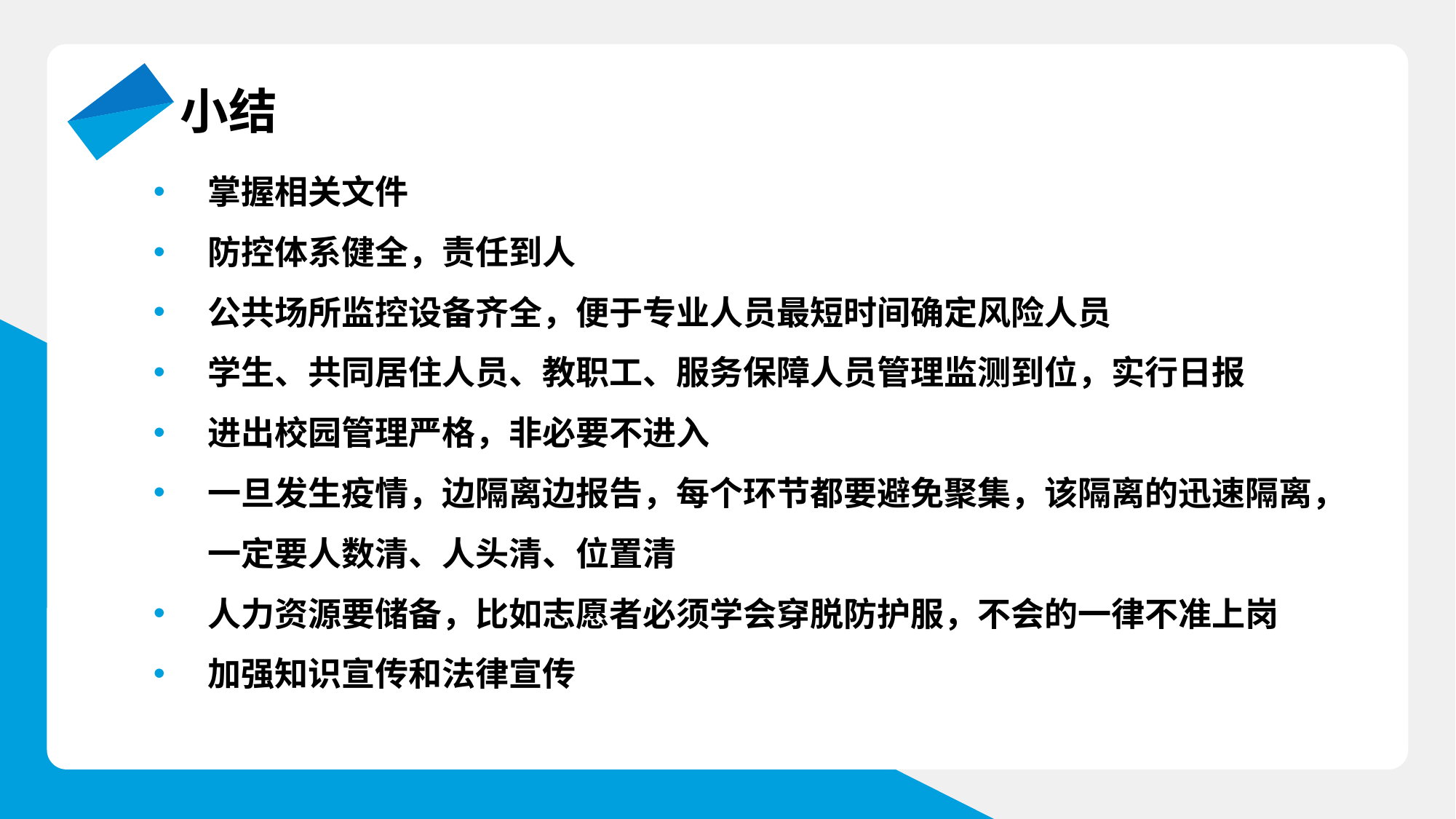

小结

掌握相关文件
防控体系健全，责任到人
公共场所监控设备齐全，便于专业人员最短时间确定风险人员
学生、共同居住人员、教职工、服务保障人员管理监测到位，实行日报
进出校园管理严格，非必要不进入
一旦发生疫情，边隔离边报告，每个环节都要避免聚集，该隔离的迅速隔离，一定要人数清、人头清、位置清
人力资源要储备，比如志愿者必须学会穿脱防护服，不会的一律不准上岗
加强知识宣传和法律宣传